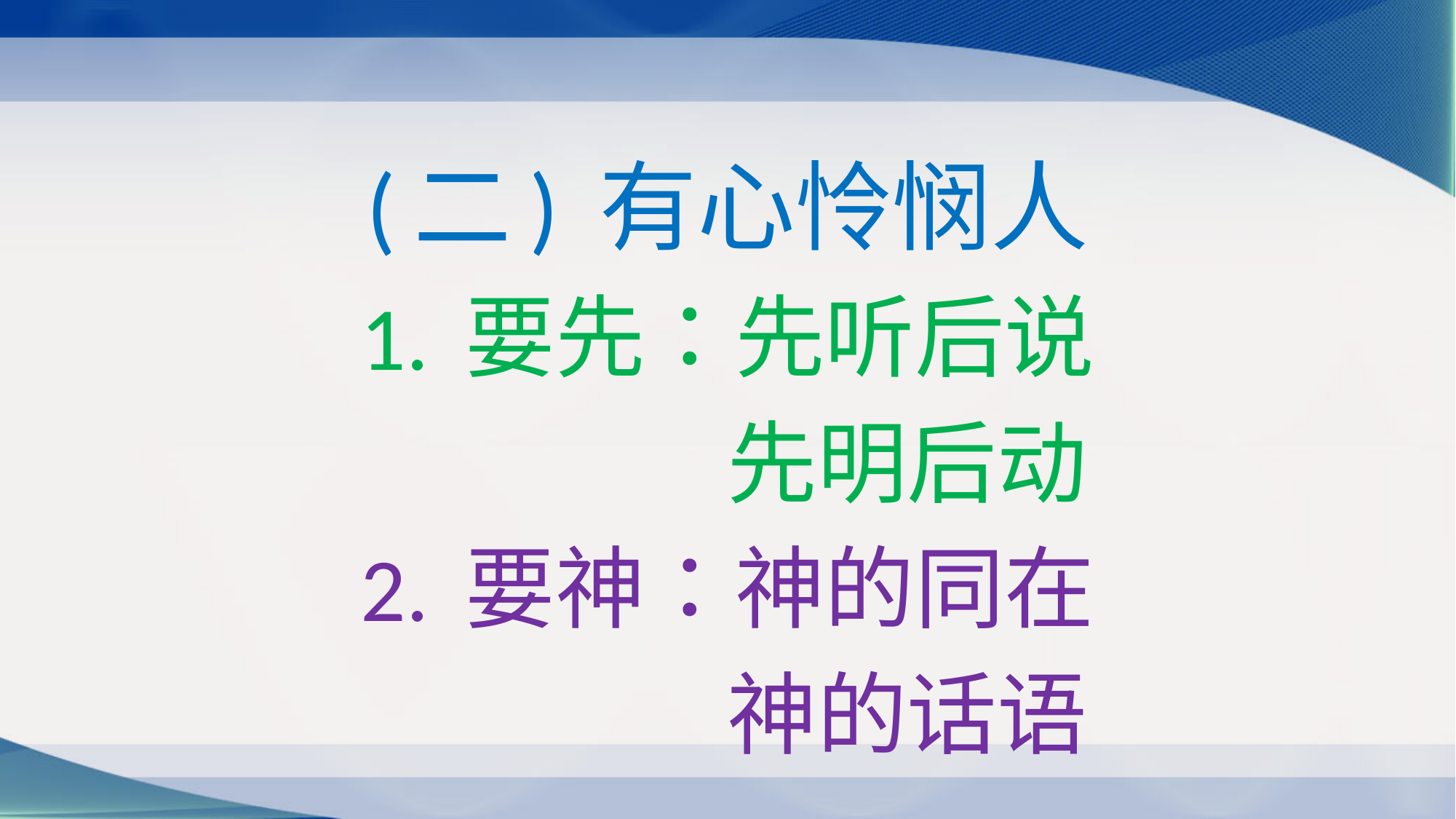

(二) 有心怜悯人
1. 要先：先听后说
                 先明后动
2. 要神：神的同在
                 神的话语